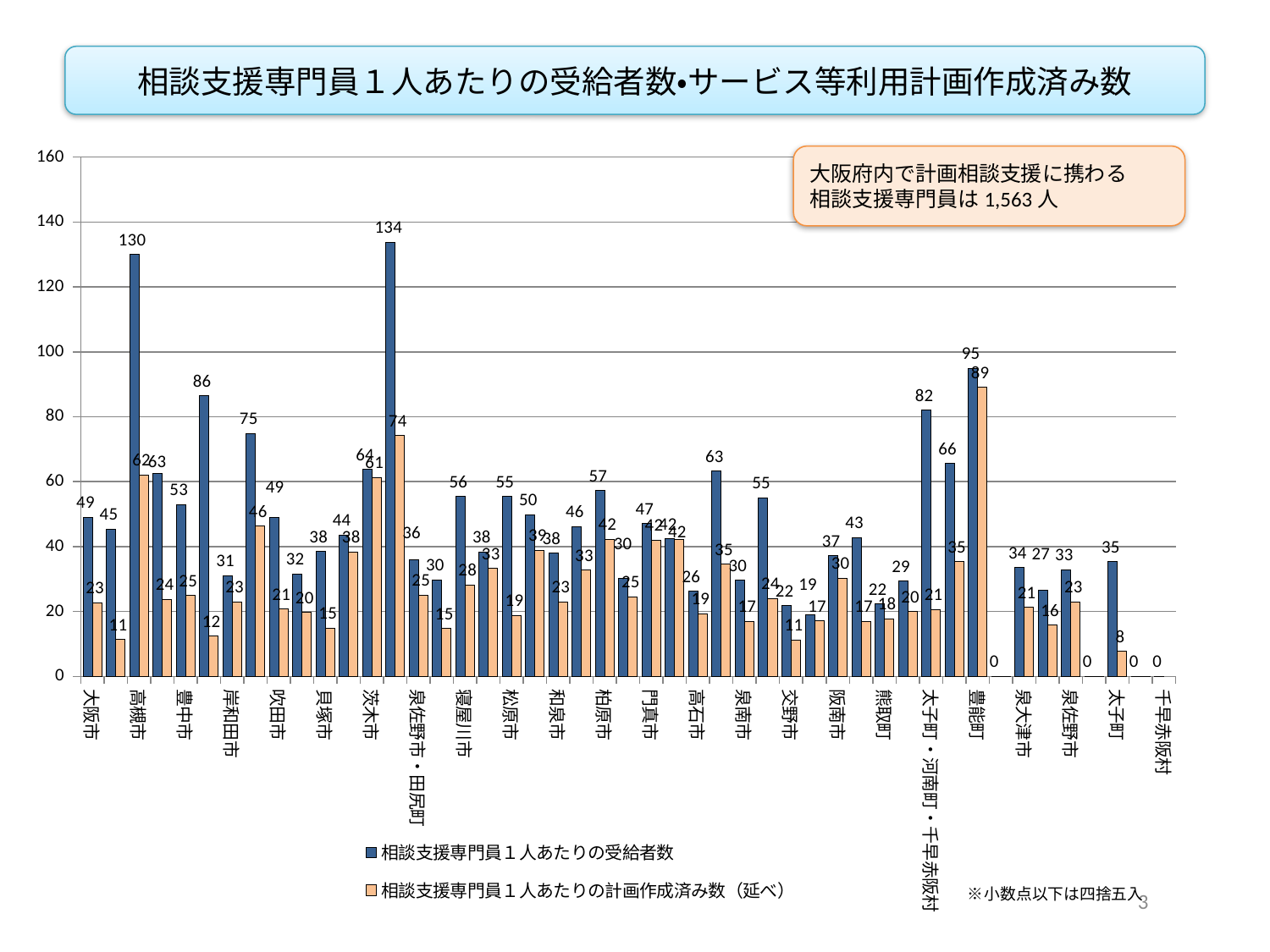

相談支援専門員１人あたりの受給者数・サービス等利用計画作成済み数

[unsupported chart]

大阪府内で計画相談支援に携わる
相談支援専門員は1,563人
3